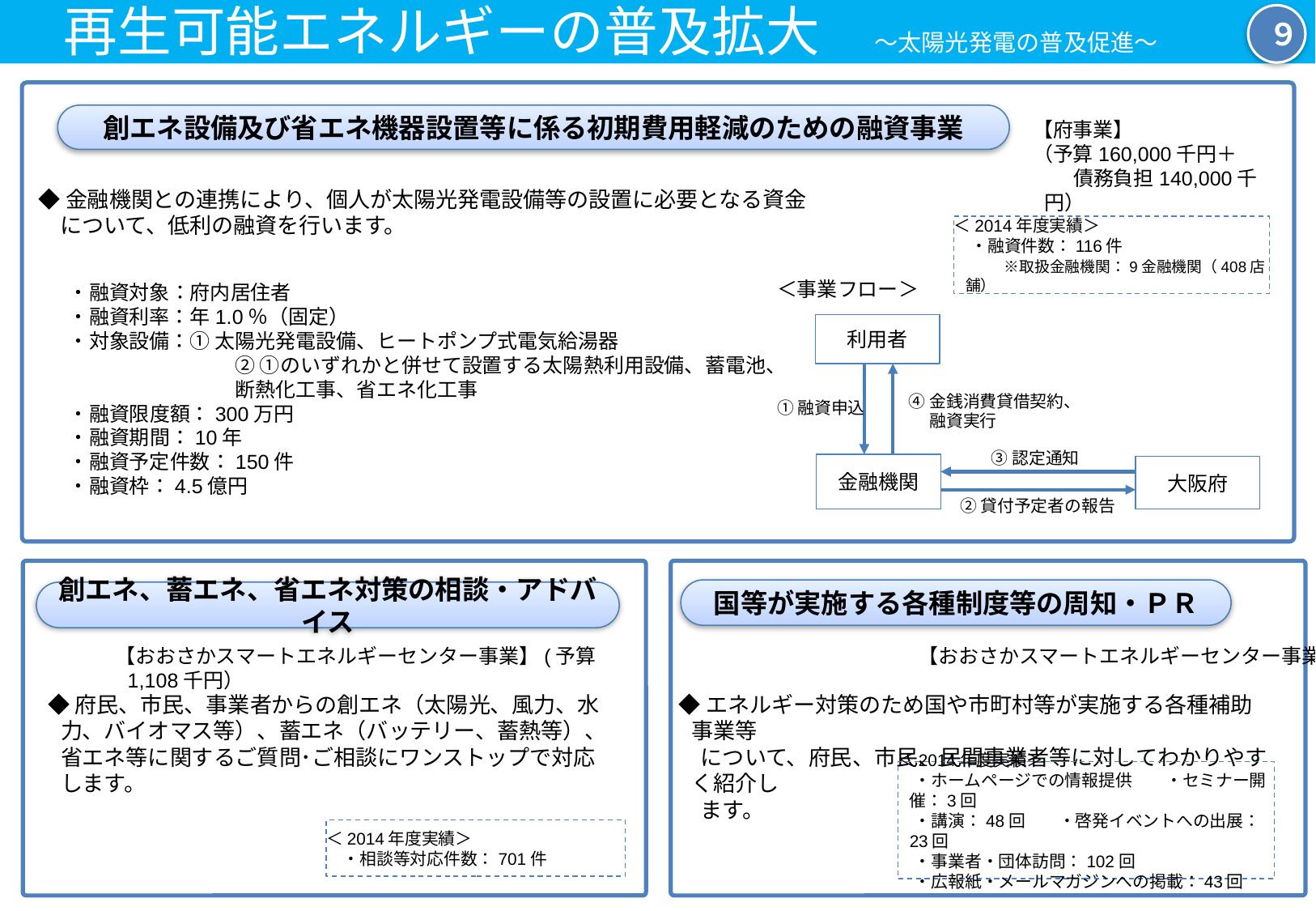

再生可能エネルギーの普及拡大　～太陽光発電の普及促進～
９

創エネ設備及び省エネ機器設置等に係る初期費用軽減のための融資事業
【府事業】
（予算160,000千円＋
　　債務負担140,000千円）
◆金融機関との連携により、個人が太陽光発電設備等の設置に必要となる資金
　について、低利の融資を行います。
＜2014年度実績＞
　・融資件数：116件
　　　※取扱金融機関：9金融機関（408店舗）
＜事業フロー＞
利用者
④金銭消費貸借契約、
　 融資実行
①融資申込
③認定通知
金融機関
大阪府
②貸付予定者の報告
・融資対象：府内居住者
・融資利率：年1.0％（固定）
・対象設備：① 太陽光発電設備、ヒートポンプ式電気給湯器
　　　　　　　　 ② ①のいずれかと併せて設置する太陽熱利用設備、蓄電池、
　　　　　　　　 断熱化工事、省エネ化工事
・融資限度額：300万円
・融資期間：10年
・融資予定件数：150件
・融資枠：4.5億円

国等が実施する各種制度等の周知・ＰＲ
創エネ、蓄エネ、省エネ対策の相談・アドバイス
【おおさかスマートエネルギーセンター事業】(予算1,108千円）
【おおさかスマートエネルギーセンター事業】
◆府民、市民、事業者からの創エネ（太陽光、風力、水力、バイオマス等）、蓄エネ（バッテリー、蓄熱等）、省エネ等に関するご質問･ご相談にワンストップで対応します。
◆エネルギー対策のため国や市町村等が実施する各種補助事業等
　について、府民、市民、民間事業者等に対してわかりやすく紹介し
　ます。
＜2014年度実績＞
　・ホームページでの情報提供　　・セミナー開催：3回
　・講演：48回　　・啓発イベントへの出展：23回
　・事業者・団体訪問：102回
　・広報紙・メールマガジンへの掲載：43回
＜2014年度実績＞
　・相談等対応件数：701件